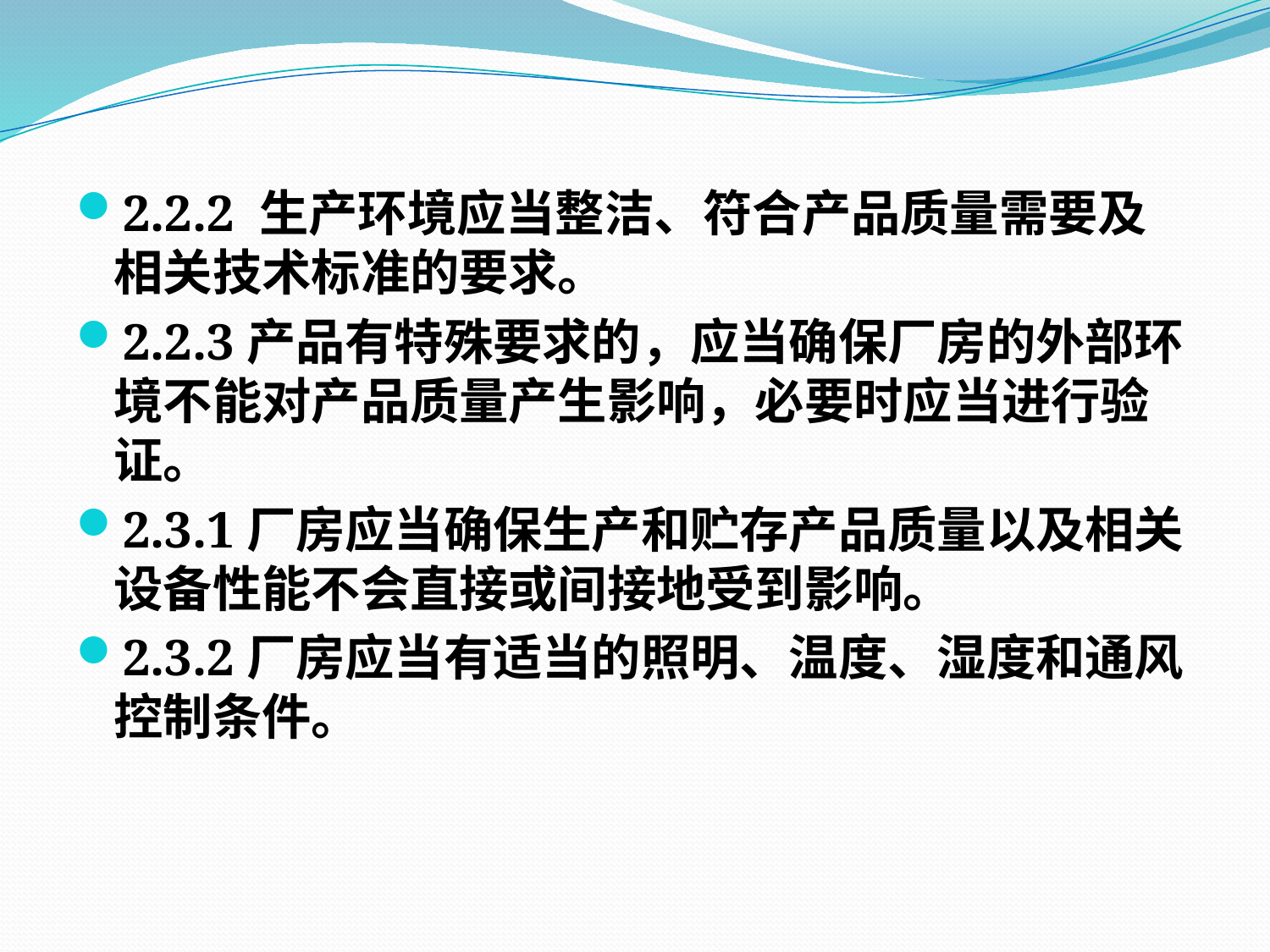

2.2.2 生产环境应当整洁、符合产品质量需要及相关技术标准的要求。
2.2.3产品有特殊要求的，应当确保厂房的外部环境不能对产品质量产生影响，必要时应当进行验证。
2.3.1厂房应当确保生产和贮存产品质量以及相关设备性能不会直接或间接地受到影响。
2.3.2厂房应当有适当的照明、温度、湿度和通风控制条件。